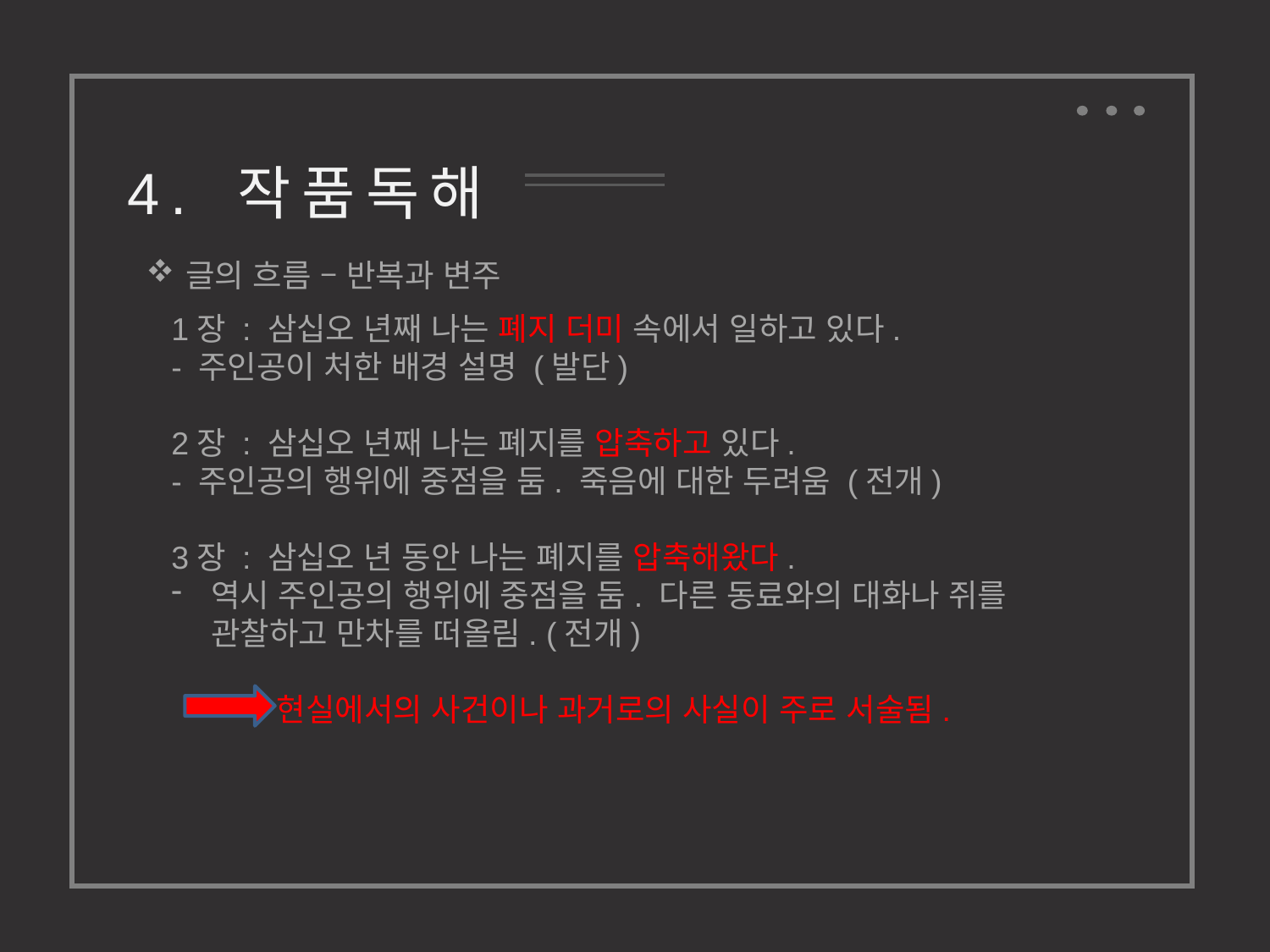

4. 작품독해
글의 흐름 – 반복과 변주
1장 : 삼십오 년째 나는 폐지 더미 속에서 일하고 있다.
- 주인공이 처한 배경 설명 (발단)

2장 : 삼십오 년째 나는 폐지를 압축하고 있다.
- 주인공의 행위에 중점을 둠. 죽음에 대한 두려움 (전개)

3장 : 삼십오 년 동안 나는 폐지를 압축해왔다.
역시 주인공의 행위에 중점을 둠. 다른 동료와의 대화나 쥐를 관찰하고 만차를 떠올림. (전개)

           현실에서의 사건이나 과거로의 사실이 주로 서술됨.